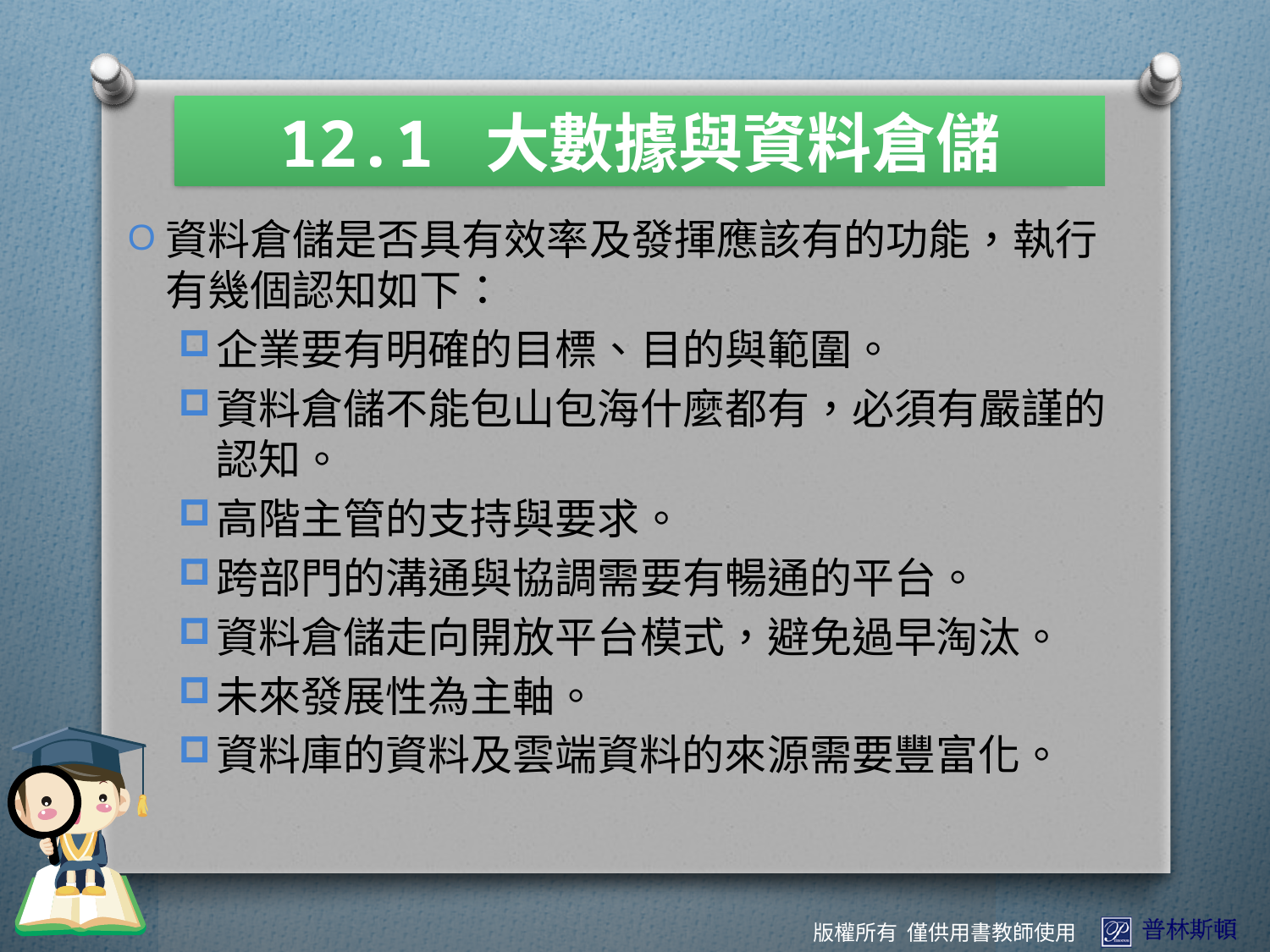

12.1 大數據與資料倉儲
資料倉儲是否具有效率及發揮應該有的功能，執行有幾個認知如下：
企業要有明確的目標、目的與範圍。
資料倉儲不能包山包海什麼都有，必須有嚴謹的認知。
高階主管的支持與要求。
跨部門的溝通與協調需要有暢通的平台。
資料倉儲走向開放平台模式，避免過早淘汰。
未來發展性為主軸。
資料庫的資料及雲端資料的來源需要豐富化。